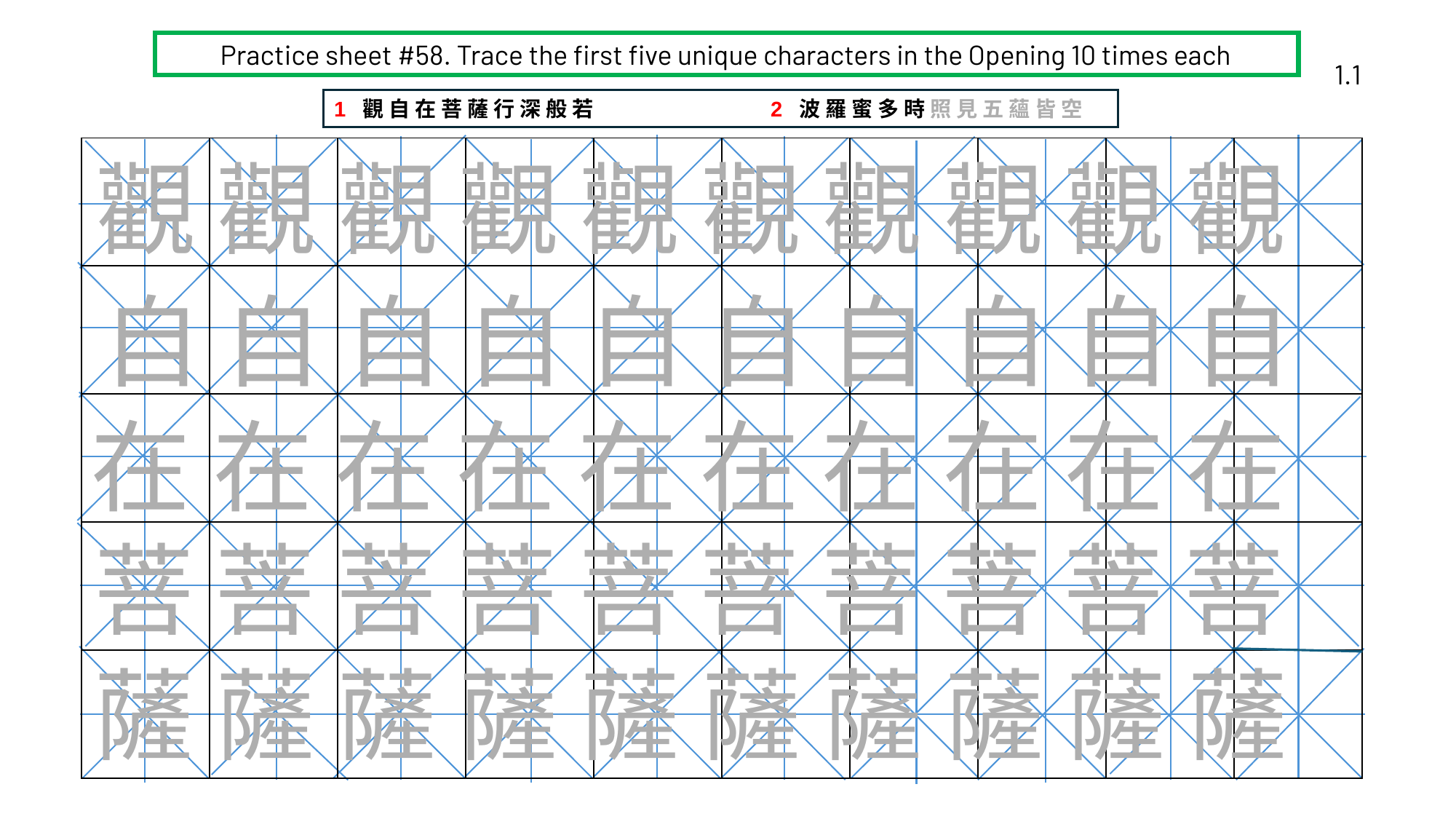

Practice sheet #58. Trace the first five unique characters in the Opening 10 times each

1.1

1  觀 自 在 菩 薩 行 深 般 若  		2  波 羅 蜜 多 時 照 見 五 蘊 皆 空

|  |  |  |  |  |  |  |  |  |  |
| --- | --- | --- | --- | --- | --- | --- | --- | --- | --- |
|  |  |  |  |  |  |  |  |  |  |
|  |  |  |  |  |  |  |  |  |  |
|  |  |  |  |  |  |  |  |  |  |
|  |  |  |  |  |  |  |  |  |  |
觀 觀 觀 觀 觀 觀 觀 觀 觀 觀
自 自 自 自 自 自 自 自 自 自
在 在 在 在 在 在 在 在 在 在
菩 菩 菩 菩 菩 菩 菩 菩 菩 菩
薩 薩 薩 薩 薩 薩 薩 薩 薩 薩